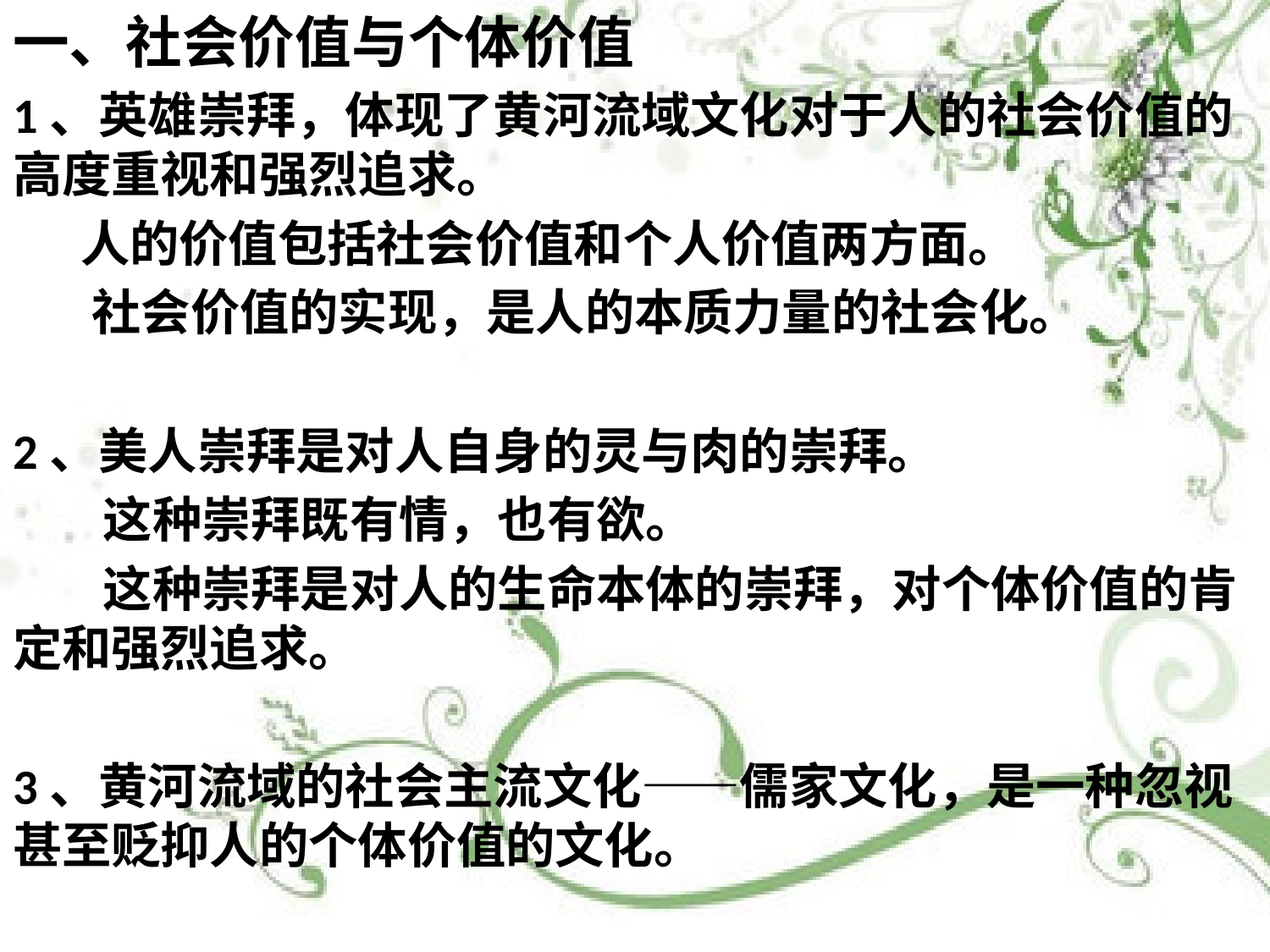

一、社会价值与个体价值
1、英雄崇拜，体现了黄河流域文化对于人的社会价值的高度重视和强烈追求。
     人的价值包括社会价值和个人价值两方面。
      社会价值的实现，是人的本质力量的社会化。

2、美人崇拜是对人自身的灵与肉的崇拜。
       这种崇拜既有情，也有欲。
       这种崇拜是对人的生命本体的崇拜，对个体价值的肯定和强烈追求。

3、黄河流域的社会主流文化——儒家文化，是一种忽视甚至贬抑人的个体价值的文化。